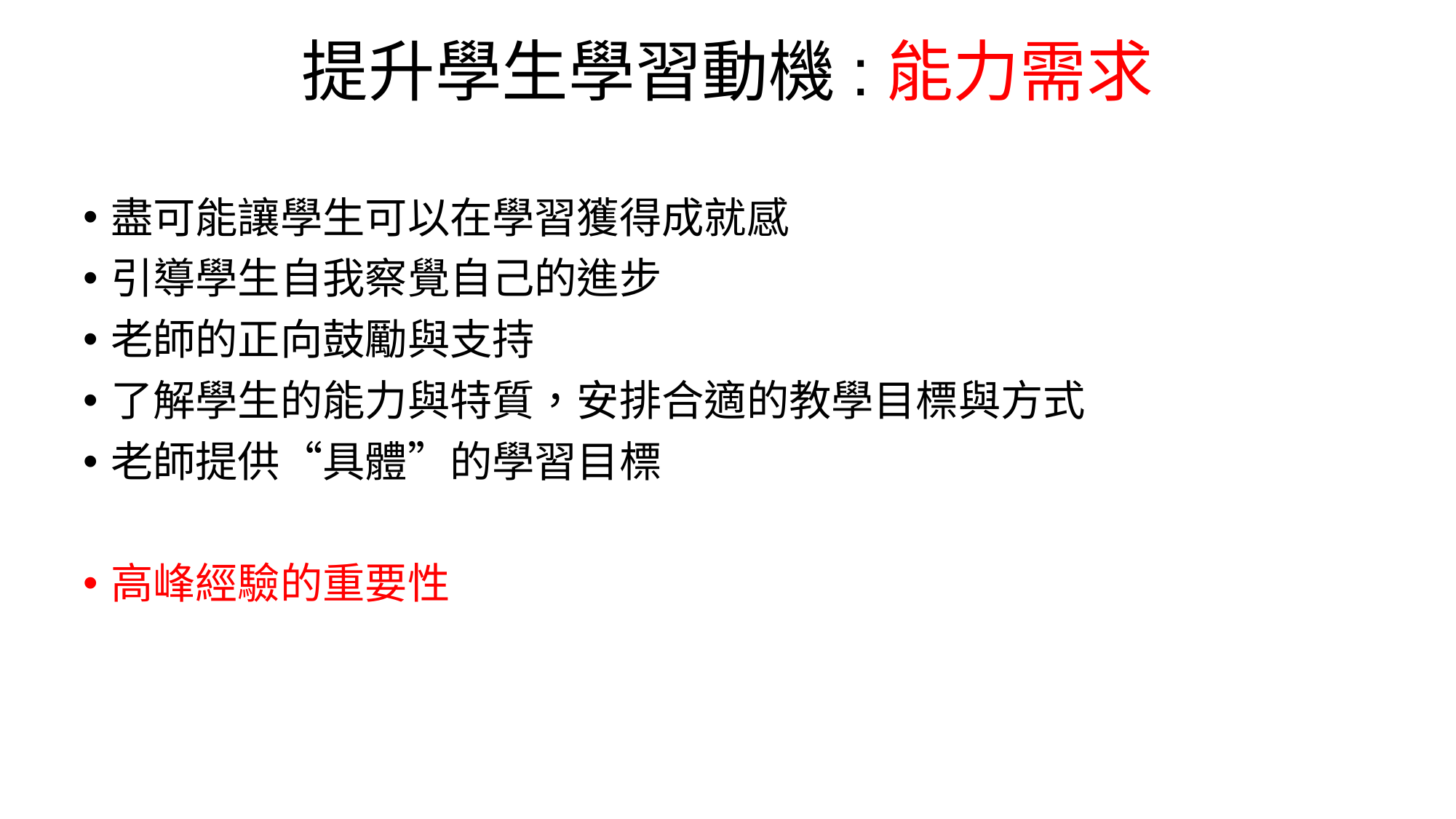

# 提升學生學習動機:能力需求
盡可能讓學生可以在學習獲得成就感
引導學生自我察覺自己的進步
老師的正向鼓勵與支持
了解學生的能力與特質，安排合適的教學目標與方式
老師提供“具體”的學習目標

高峰經驗的重要性